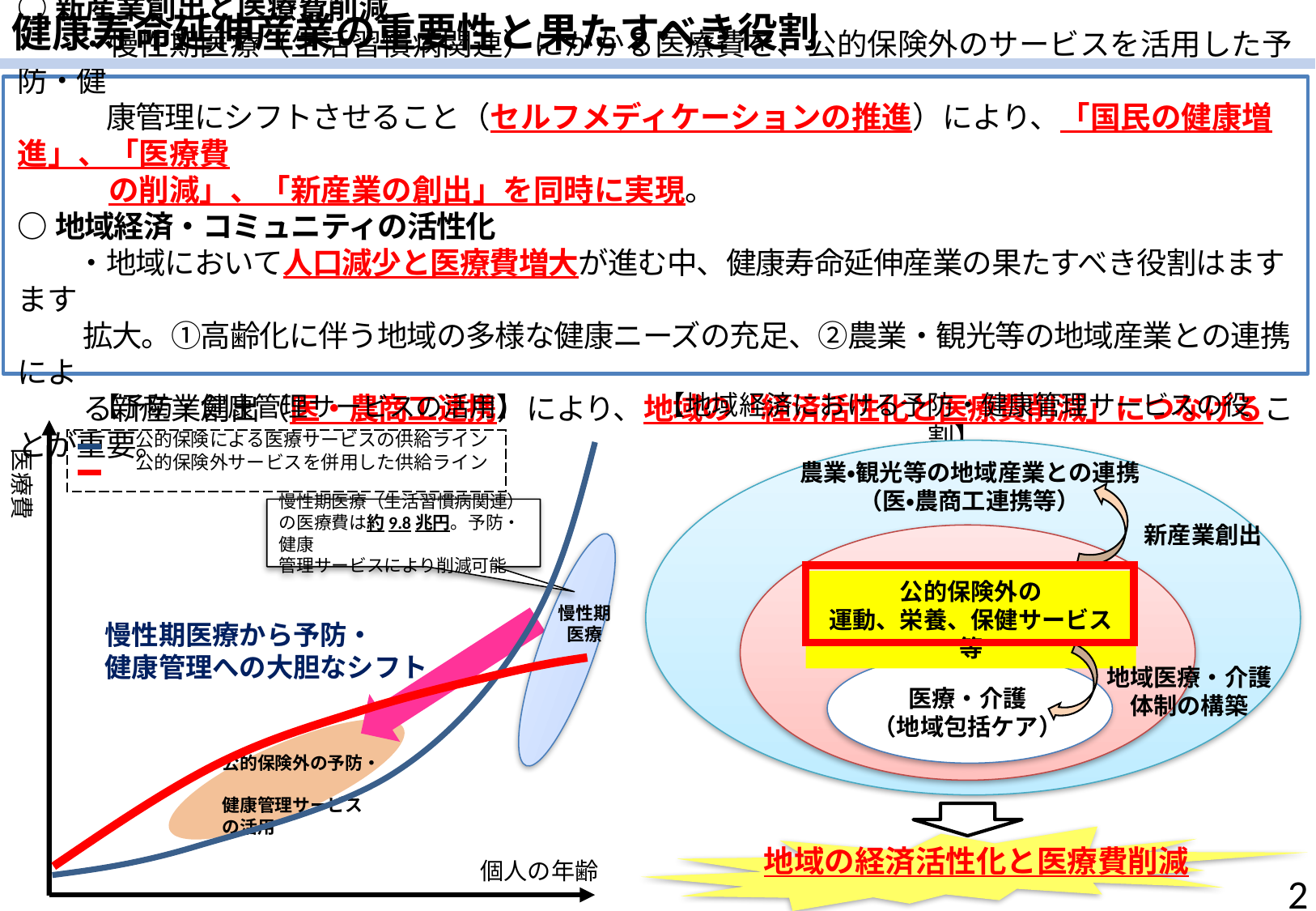

健康寿命延伸産業の重要性と果たすべき役割
○新産業創出と医療費削減
　　・慢性期医療（生活習慣病関連）にかかる医療費を、公的保険外のサービスを活用した予防・健
　　　康管理にシフトさせること（セルフメディケーションの推進）により、「国民の健康増進」、「医療費
　　　の削減」、「新産業の創出」を同時に実現。
○地域経済・コミュニティの活性化
　　・地域において人口減少と医療費増大が進む中、健康寿命延伸産業の果たすべき役割はますます
　　 拡大。①高齢化に伴う地域の多様な健康ニーズの充足、②農業・観光等の地域産業との連携によ
　　 る新産業創出（医・農商工連携）により、地域の「経済活性化と医療費削減」につなげることが重要。
【地域経済における予防・健康管理サービスの役割】
【予防・健康管理サービスの活用】
　　　公的保険による医療サービスの供給ライン
　　　公的保険外サービスを併用した供給ライン
医療費
慢性期
医療

慢性期医療から予防・
健康管理への大胆なシフト

　公的保険外の予防・
　健康管理サービス
　の活用
個人の年齢

農業・観光等の地域産業との連携
（医・農商工連携等）

慢性期医療（生活習慣病関連）の医療費は約9.8兆円。予防・健康
管理サービスにより削減可能
新産業創出

公的保険外の
運動、栄養、保健サービス等

地域医療・介護
体制の構築

医療・介護
（地域包括ケア）

地域の経済活性化と医療費削減
2